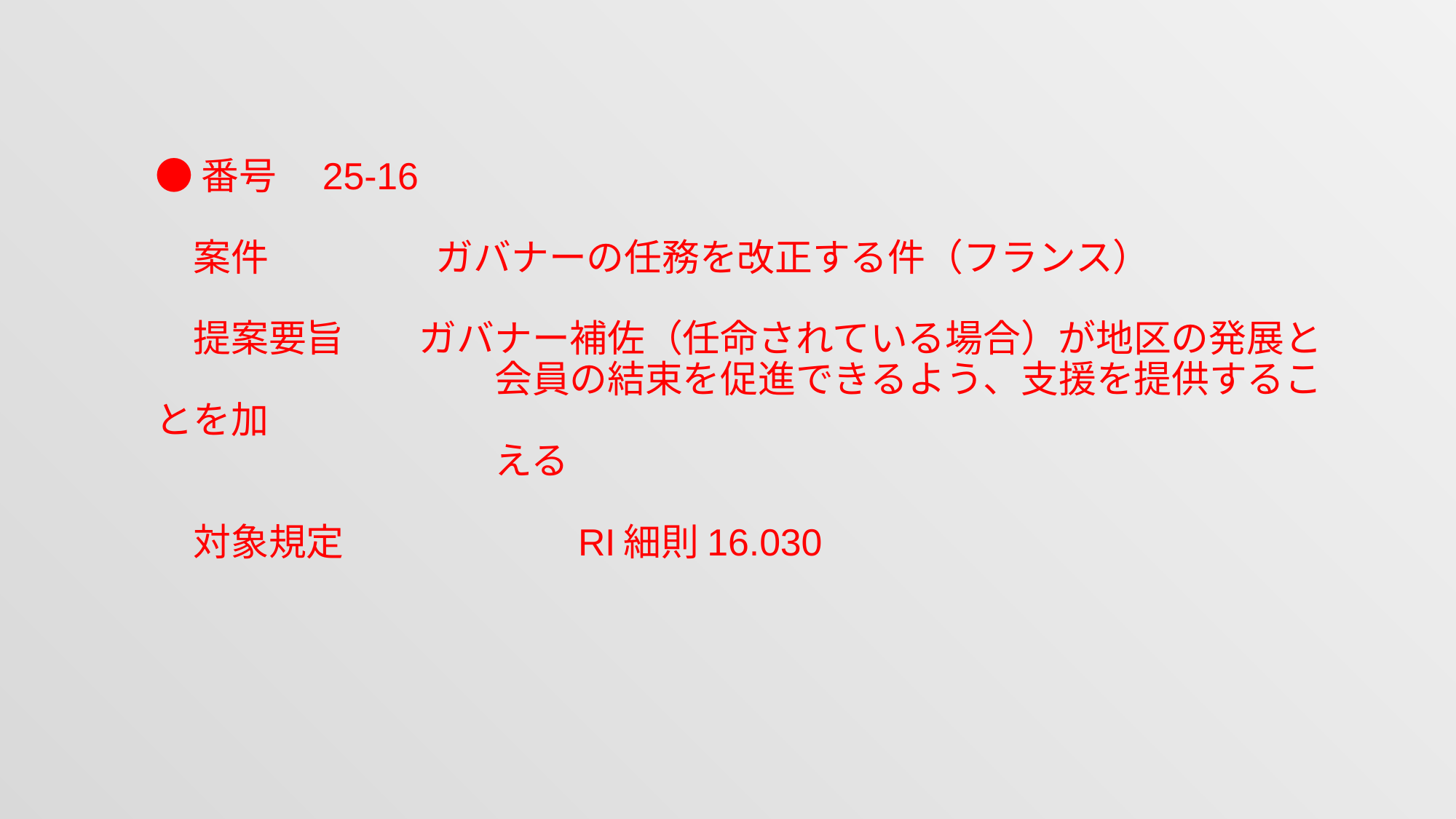

●番号　25-16

　案件　　　 　 ガバナーの任務を改正する件（フランス）

　提案要旨　　ガバナー補佐（任命されている場合）が地区の発展と
　　　　　　　　　会員の結束を促進できるよう、支援を提供することを加
　　　　　　　　　える

　対象規定　　　　　　RI細則16.030

#